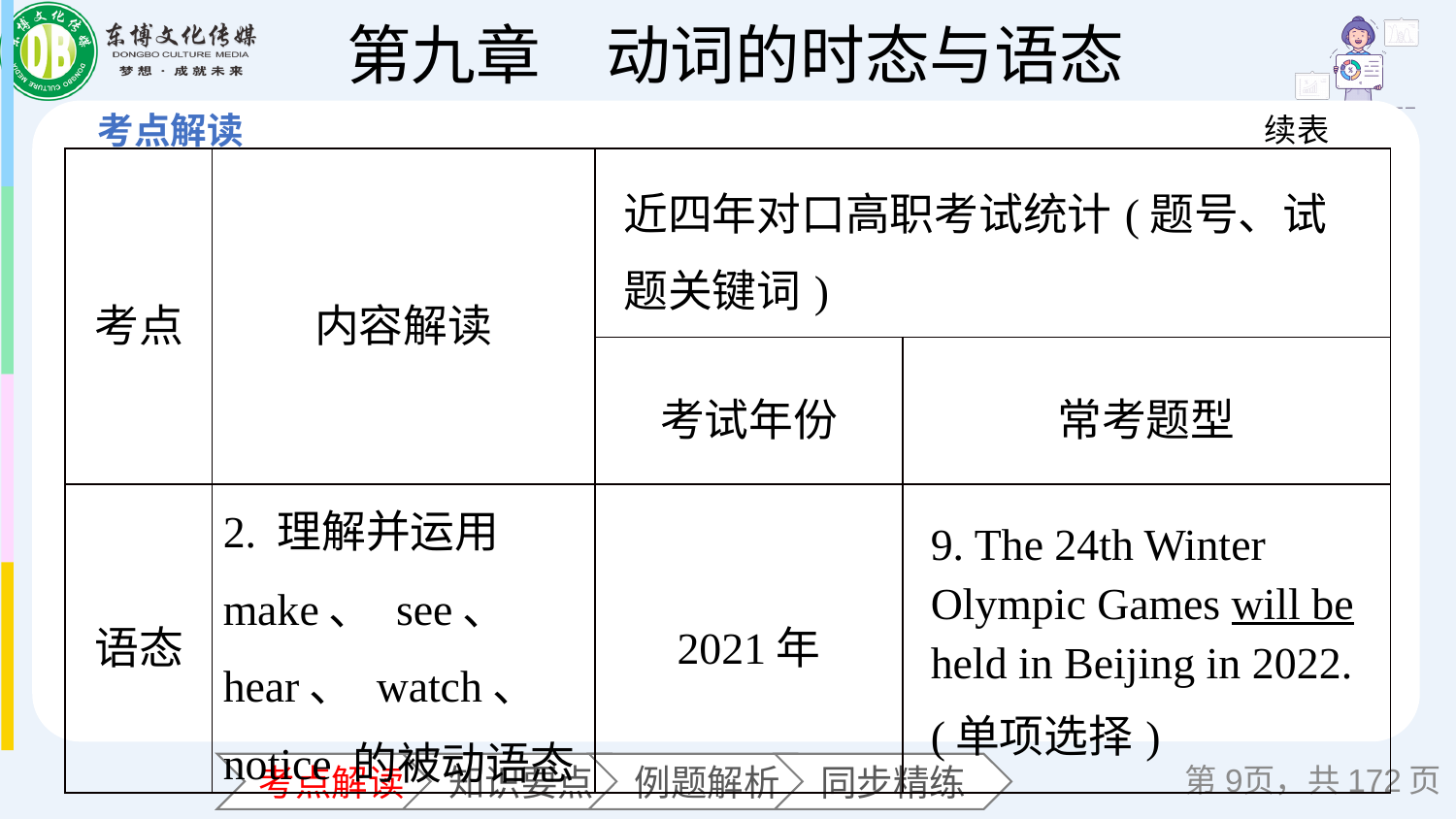

续表
| 考点 | 内容解读 | 近四年对口高职考试统计(题号、试题关键词) |  |
| --- | --- | --- | --- |
|  |  | 考试年份 | 常考题型 |
| 语态 | 2. 理解并运用make、 see、 hear、 watch、 notice 的被动语态 | 2021年 | 9. The 24th Winter Olympic Games will be held in Beijing in 2022. (单项选择) |
第9页，共172页